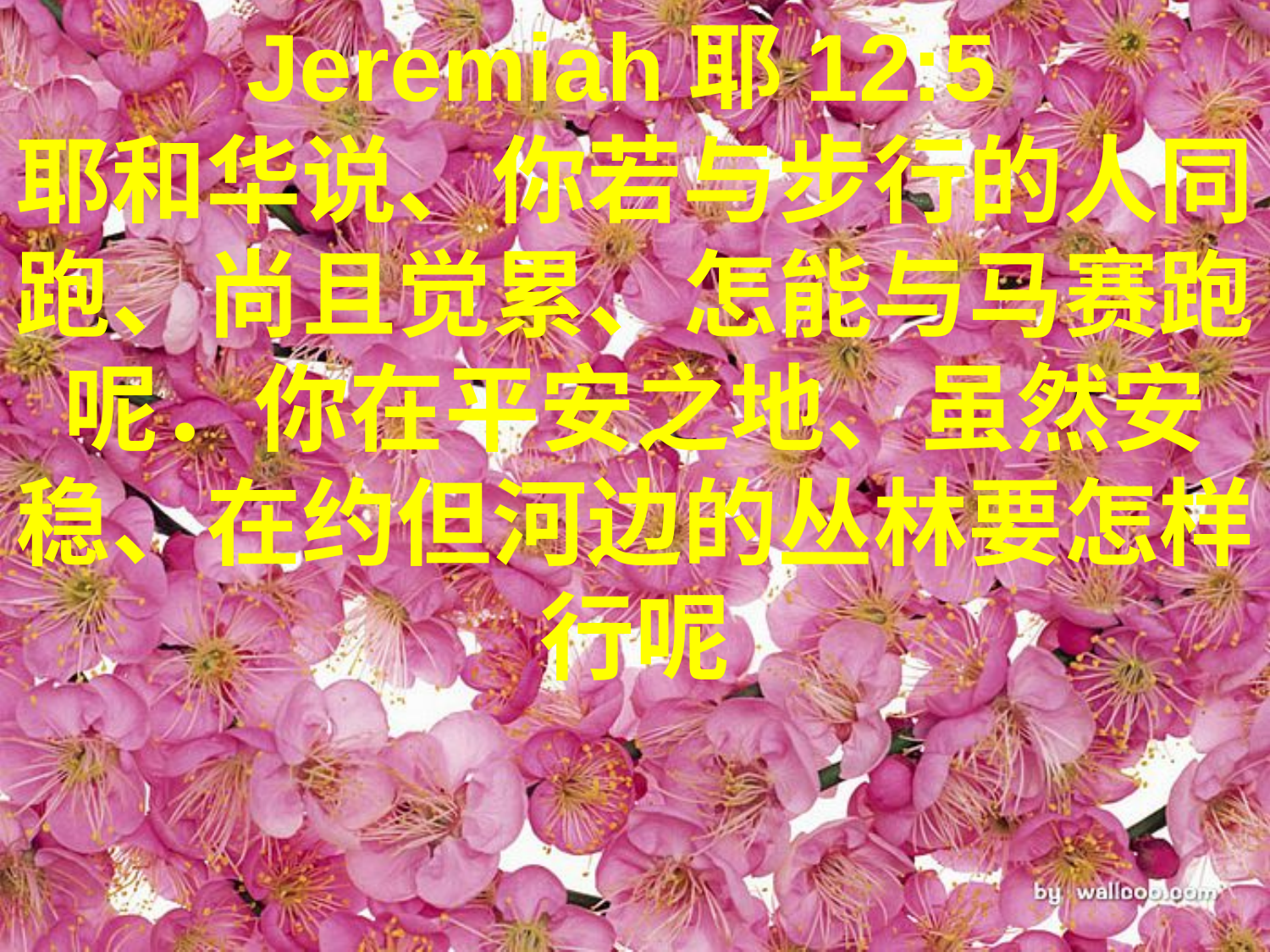

Jeremiah耶12:5
耶和华说、你若与步行的人同跑、尚且觉累、怎能与马赛跑呢．你在平安之地、虽然安稳、在约但河边的丛林要怎样行呢